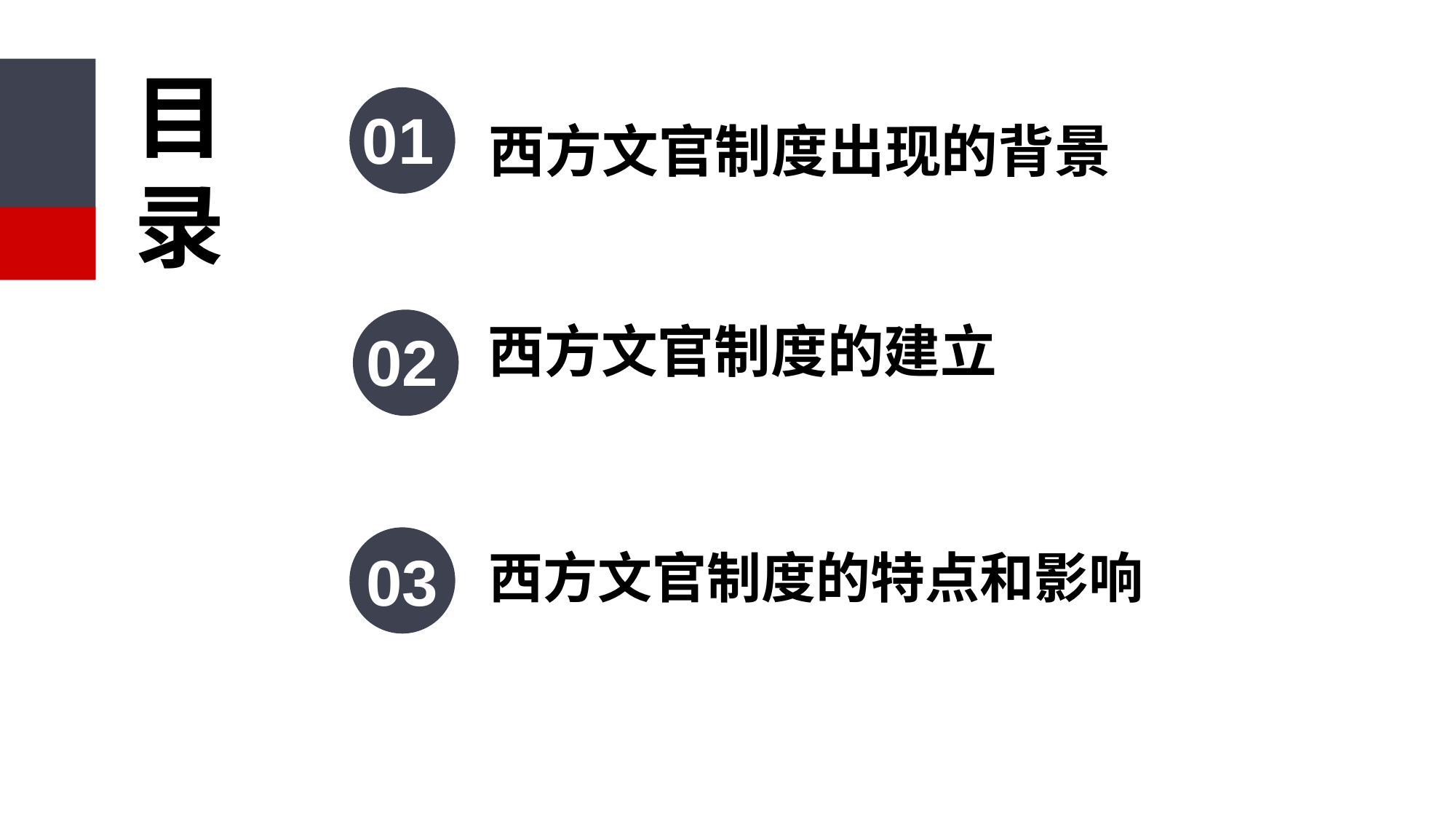

目录

01
西方文官制度出现的背景
西方文官制度的建立

02
西方文官制度的特点和影响

03